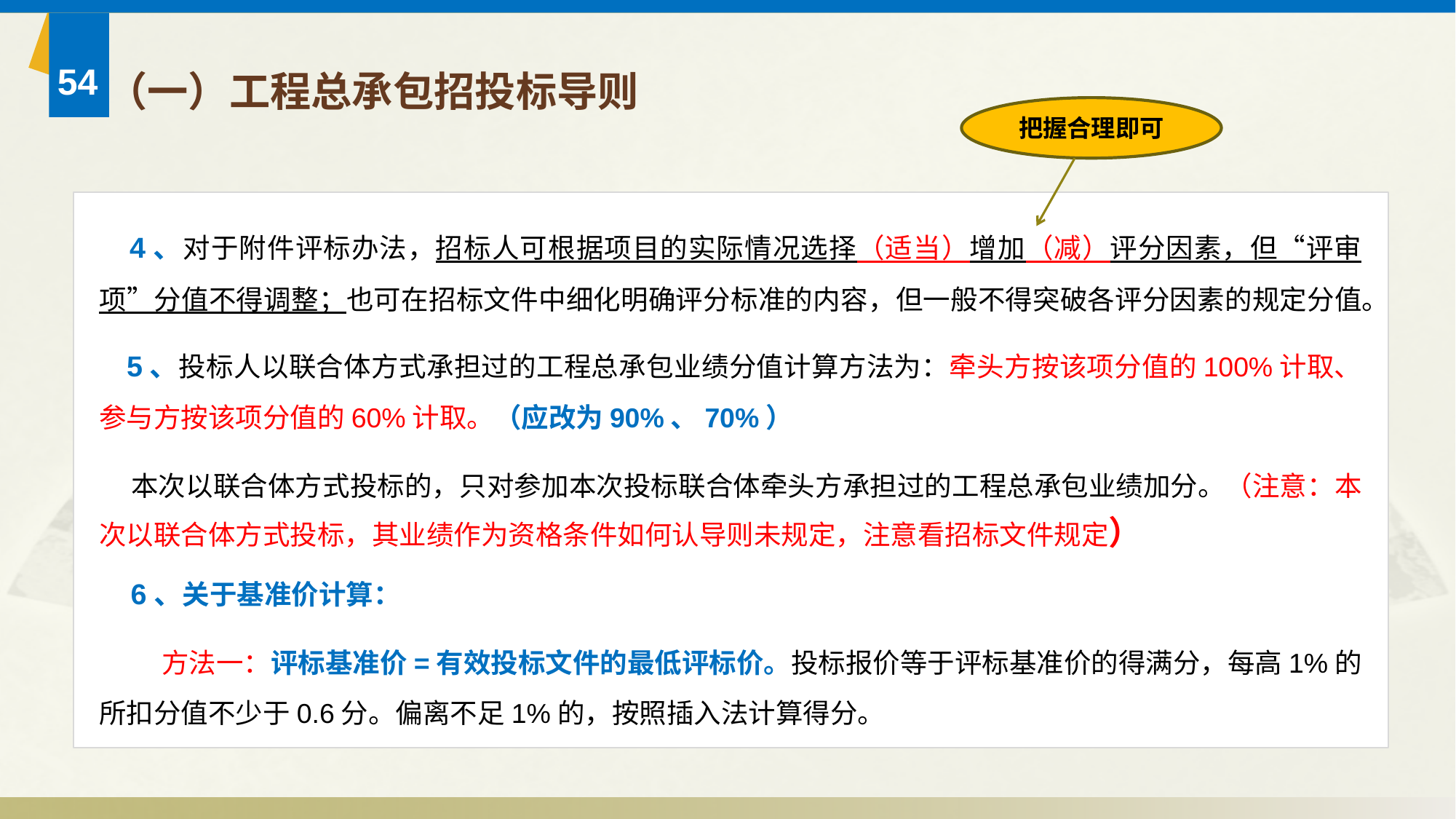

（一）工程总承包招投标导则
把握合理即可

   4、对于附件评标办法，招标人可根据项目的实际情况选择（适当）增加（减）评分因素，但“评审项”分值不得调整；也可在招标文件中细化明确评分标准的内容，但一般不得突破各评分因素的规定分值。
   5、投标人以联合体方式承担过的工程总承包业绩分值计算方法为：牵头方按该项分值的100%计取、参与方按该项分值的60%计取。（应改为90%、70%）
    本次以联合体方式投标的，只对参加本次投标联合体牵头方承担过的工程总承包业绩加分。（注意：本次以联合体方式投标，其业绩作为资格条件如何认导则未规定，注意看招标文件规定）
    6、关于基准价计算：
         方法一：评标基准价=有效投标文件的最低评标价。投标报价等于评标基准价的得满分，每高1%的所扣分值不少于0.6分。偏离不足1%的，按照插入法计算得分。